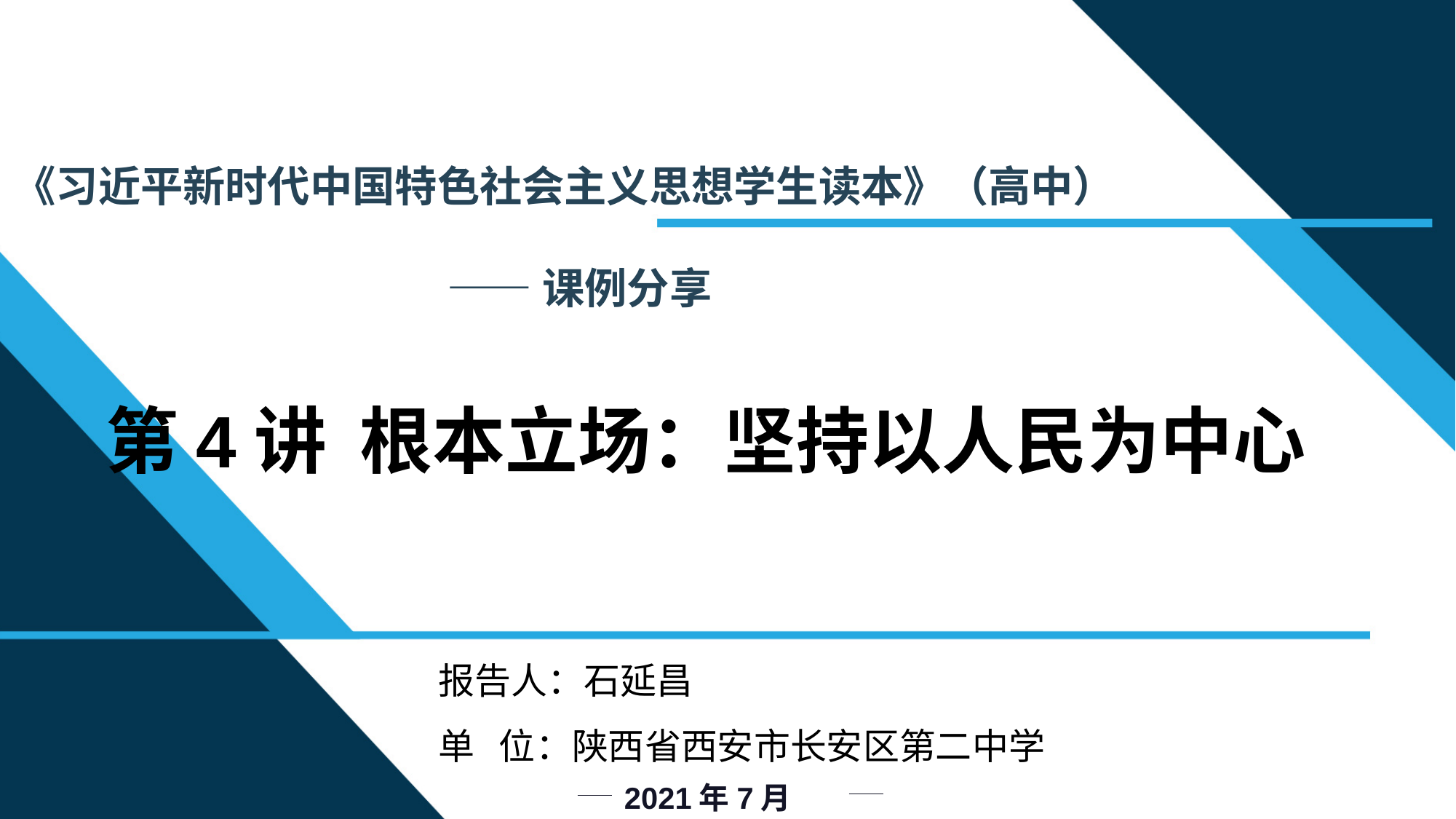

《习近平新时代中国特色社会主义思想学生读本》（高中）

                                             ——课例分享

第4讲  根本立场：坚持以人民为中心

报告人：石延昌
单   位：陕西省西安市长安区第二中学
2021年7月